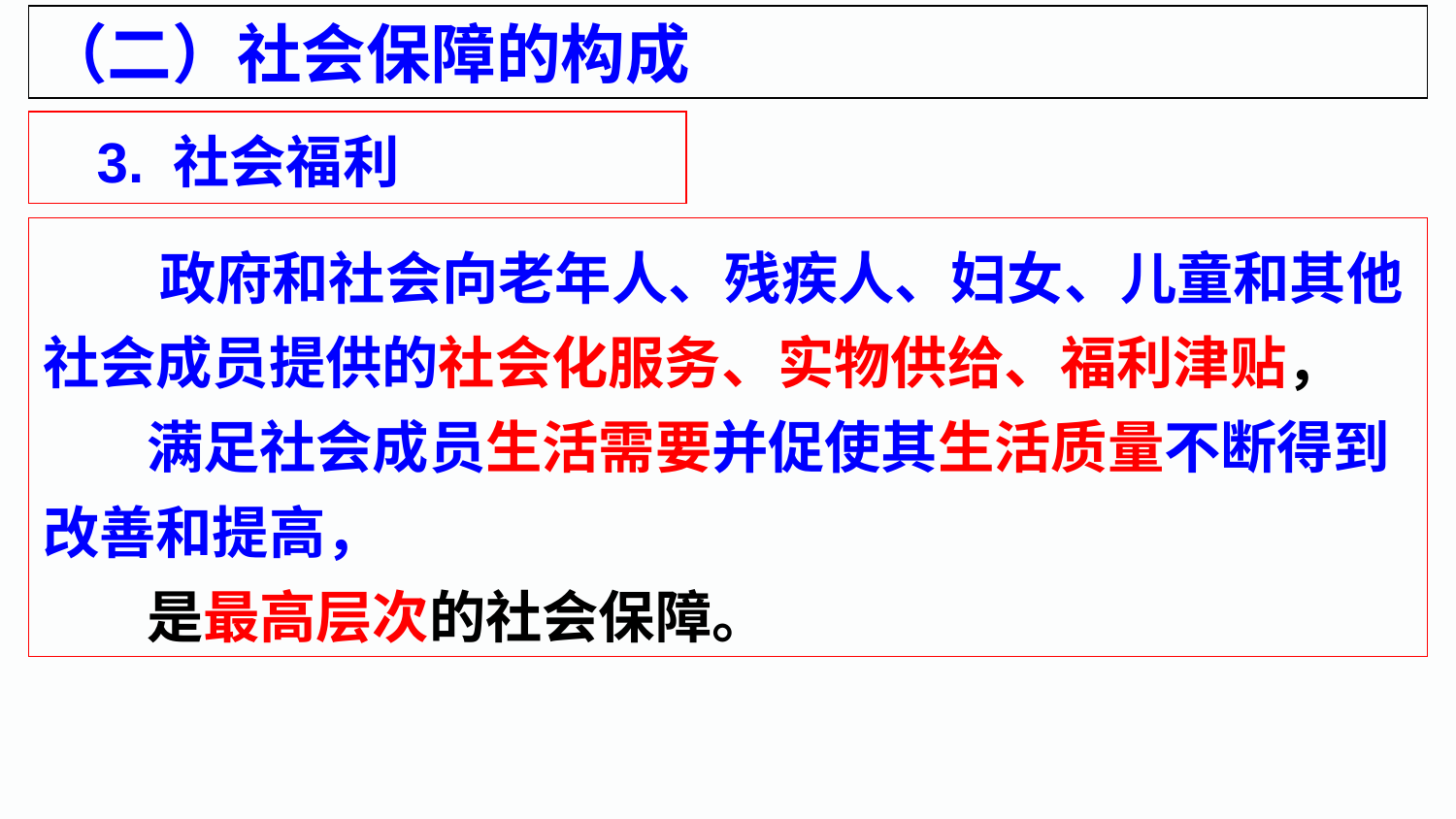

（二）社会保障的构成
   3. 社会福利
        政府和社会向老年人、残疾人、妇女、儿童和其他社会成员提供的社会化服务、实物供给、福利津贴，
       满足社会成员生活需要并促使其生活质量不断得到改善和提高，
       是最高层次的社会保障。